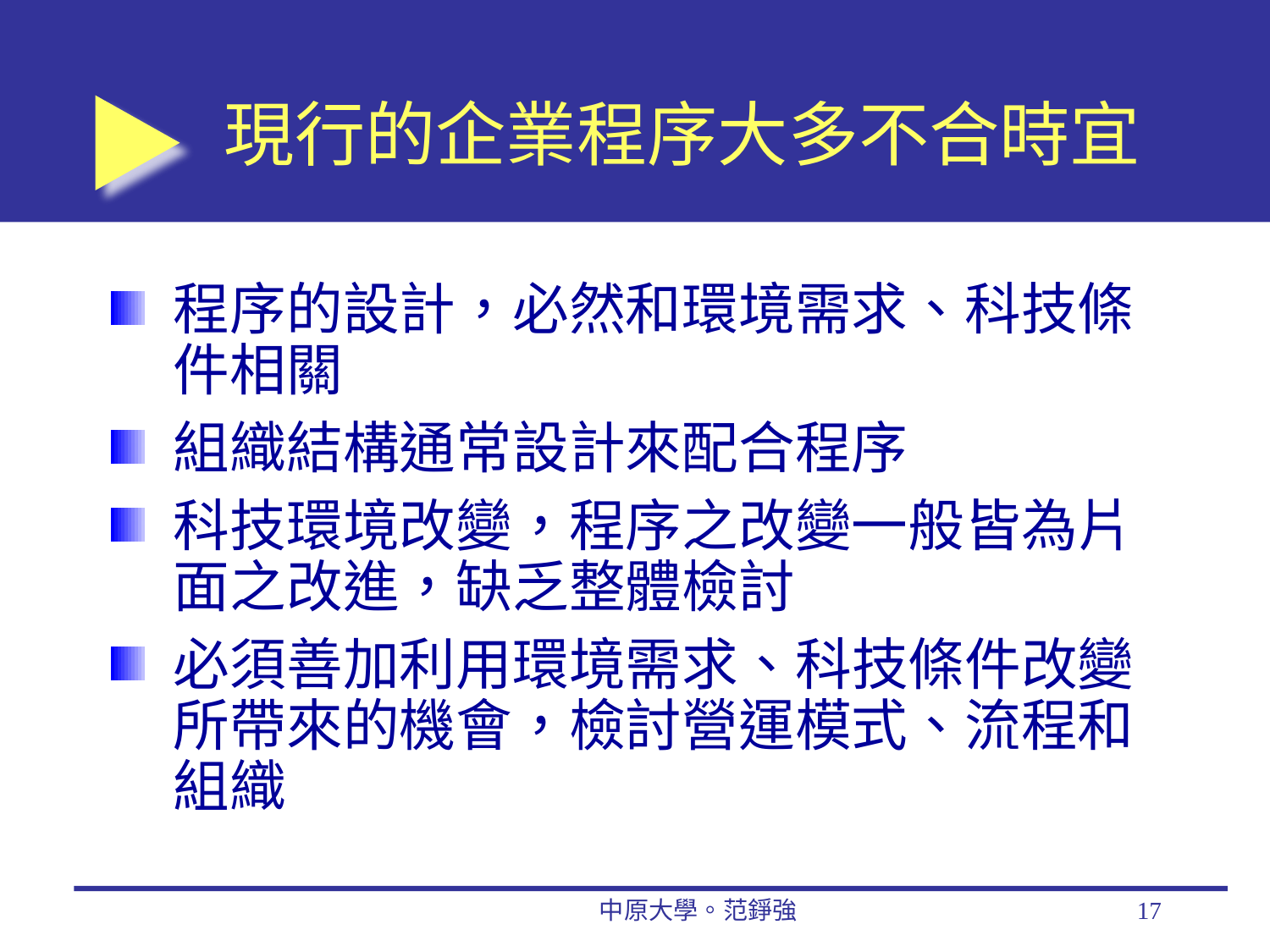

# 現行的企業程序大多不合時宜
程序的設計，必然和環境需求、科技條件相關
組織結構通常設計來配合程序
科技環境改變，程序之改變一般皆為片面之改進，缺乏整體檢討
必須善加利用環境需求、科技條件改變所帶來的機會，檢討營運模式、流程和組織
中原大學。范錚強
17